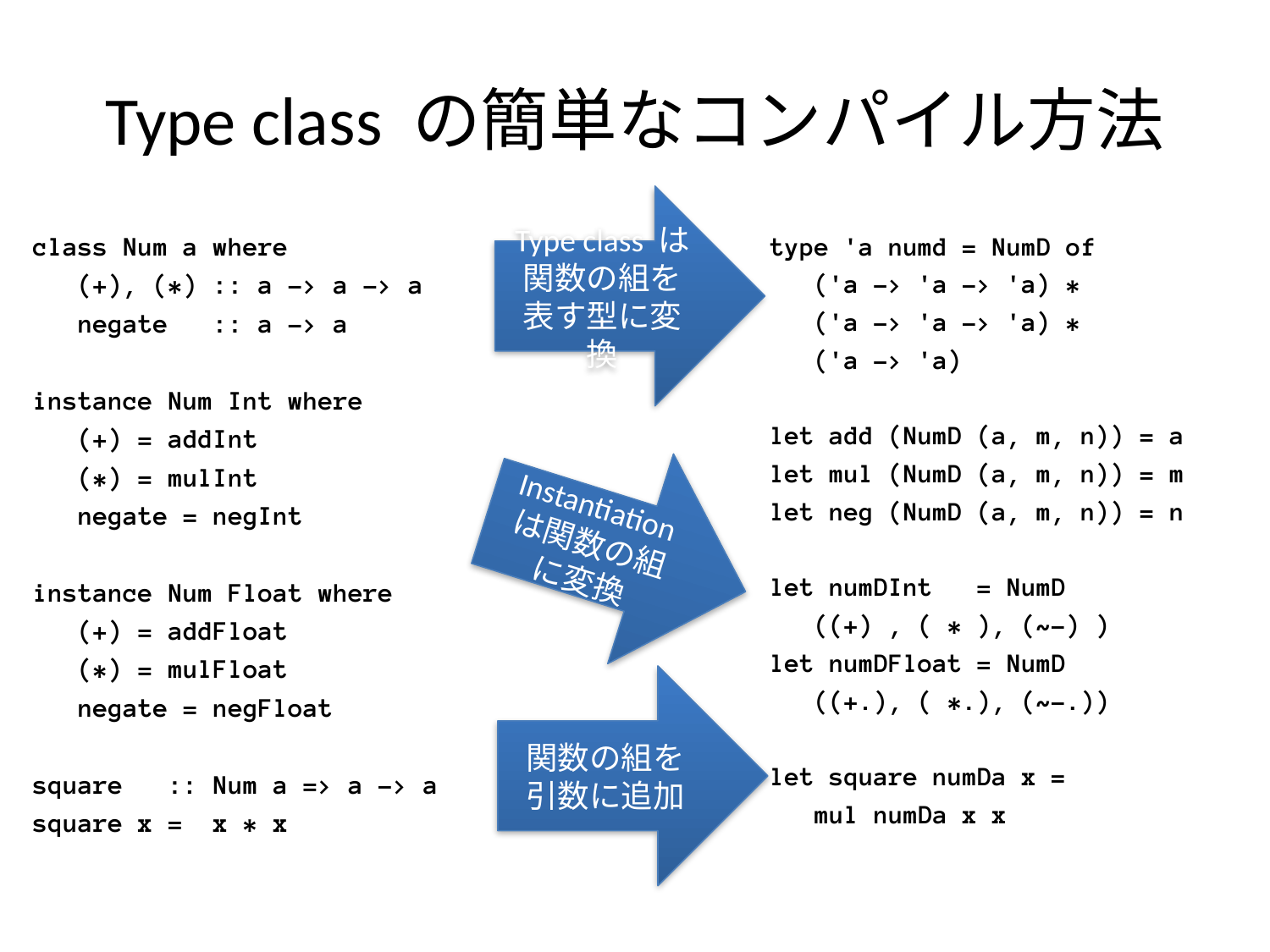

# Type class の簡単なコンパイル方法
Type class は
関数の組を
表す型に変換
class Num a where
   (+), (*) :: a -> a -> a
   negate   :: a -> a

instance Num Int where
   (+) = addInt
   (*) = mulInt
   negate = negInt

instance Num Float where
   (+) = addFloat
   (*) = mulFloat
   negate = negFloat

square   :: Num a => a -> a
square x =  x * x
type 'a numd = NumD of
   ('a -> 'a -> 'a) *
   ('a -> 'a -> 'a) *
   ('a -> 'a)

let add (NumD (a, m, n)) = a
let mul (NumD (a, m, n)) = m
let neg (NumD (a, m, n)) = n

let numDInt   = NumD
   ((+) , ( * ), (~-) )
let numDFloat = NumD
   ((+.), ( *.), (~-.))

let square numDa x =
   mul numDa x x
Instantiationは関数の組
に変換
関数の組を
引数に追加